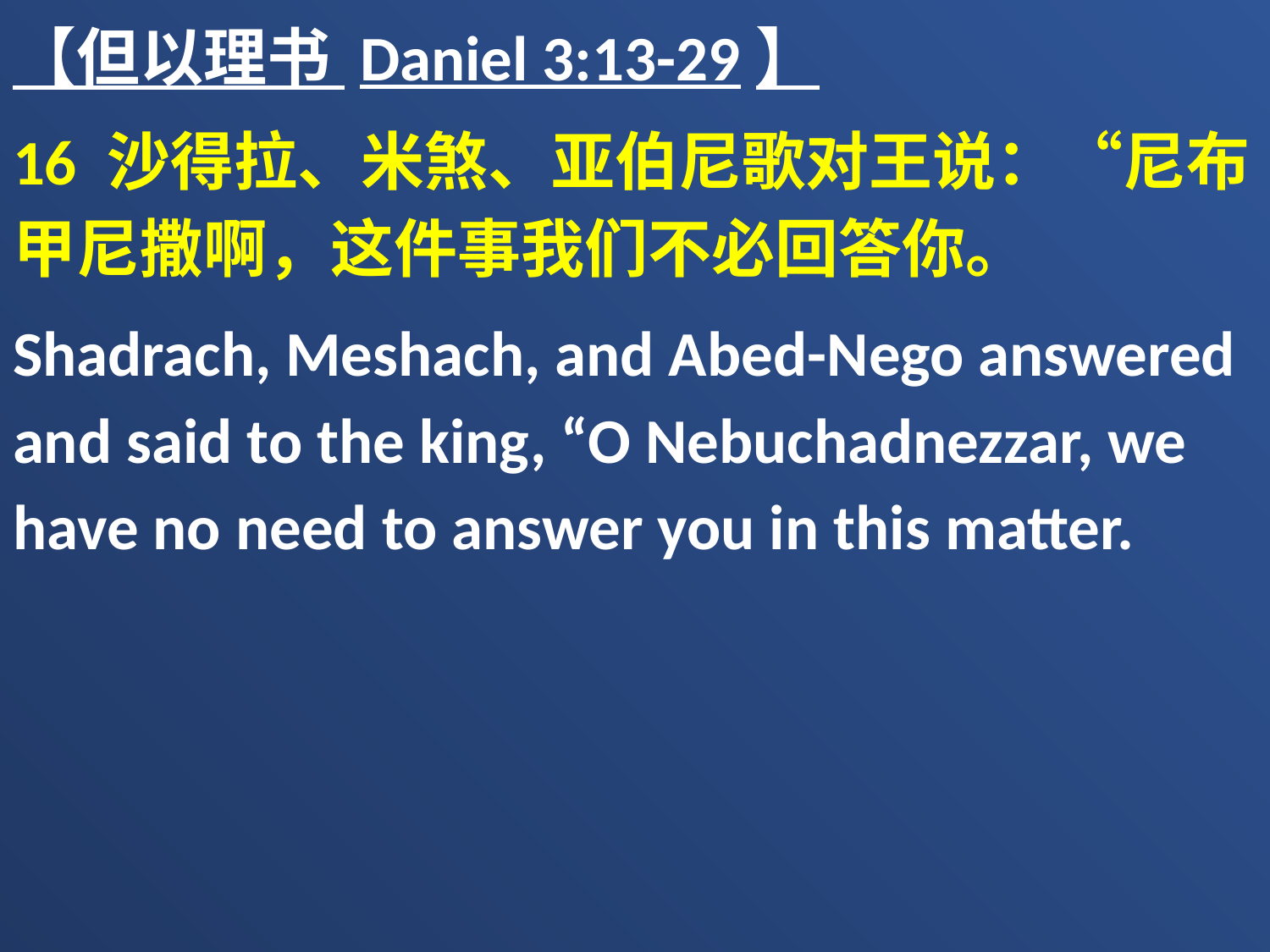

【但以理书 Daniel 3:13-29】
16 沙得拉、米煞、亚伯尼歌对王说：“尼布甲尼撒啊，这件事我们不必回答你。
Shadrach, Meshach, and Abed-Nego answered and said to the king, “O Nebuchadnezzar, we have no need to answer you in this matter.